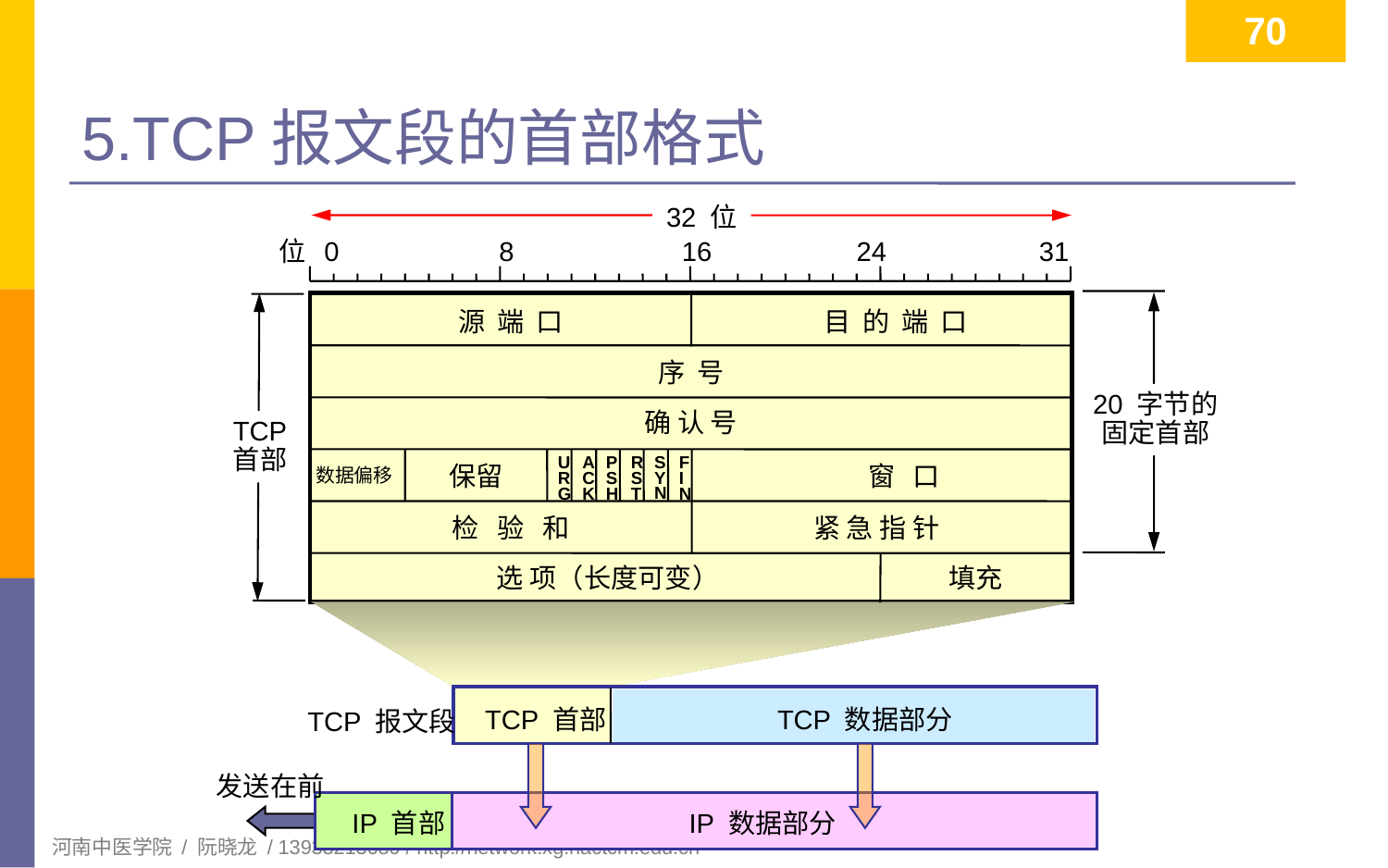

70
# 5.TCP报文段的首部格式

32 位

位  0                     8                      16                   24                    31

源  端  口
目  的  端  口

序  号
20 字节的
固定首部

确 认 号
TCP
首部
S
Y
N

F
I
N
A
C
K
R
S
T

U
R
G
P
S
H

窗   口
保留
数据偏移

检   验   和
紧 急 指 针

填充

选 项（长度可变）

TCP 首部
TCP 数据部分
TCP 报文段

发送在前

IP 首部
IP 数据部分